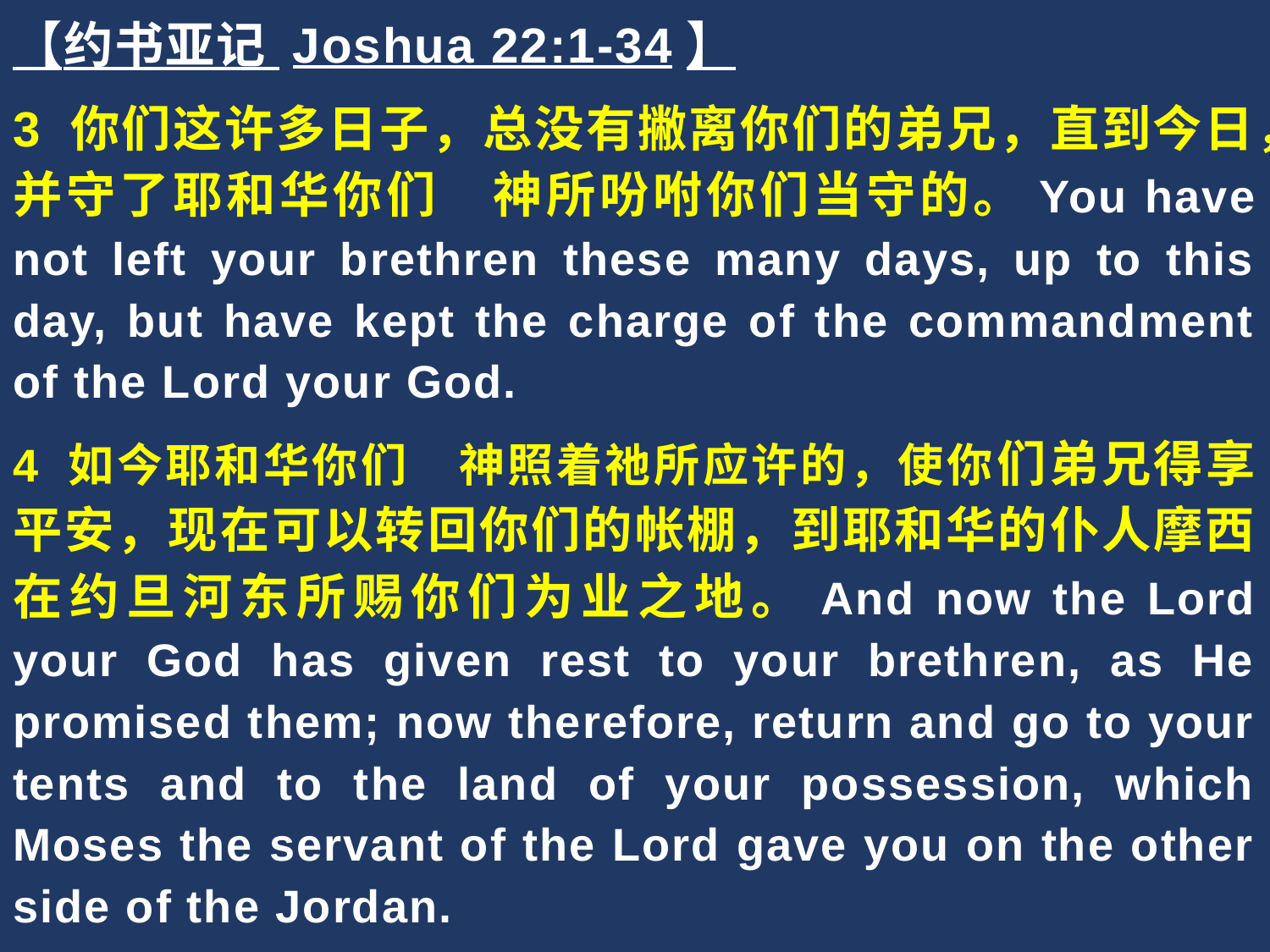

【约书亚记 Joshua 22:1-34】
3 你们这许多日子，总没有撇离你们的弟兄，直到今日，并守了耶和华你们　神所吩咐你们当守的。You have not left your brethren these many days, up to this day, but have kept the charge of the commandment of the Lord your God.
4 如今耶和华你们　神照着祂所应许的，使你们弟兄得享平安，现在可以转回你们的帐棚，到耶和华的仆人摩西在约旦河东所赐你们为业之地。And now the Lord your God has given rest to your brethren, as He promised them; now therefore, return and go to your tents and to the land of your possession, which Moses the servant of the Lord gave you on the other side of the Jordan.